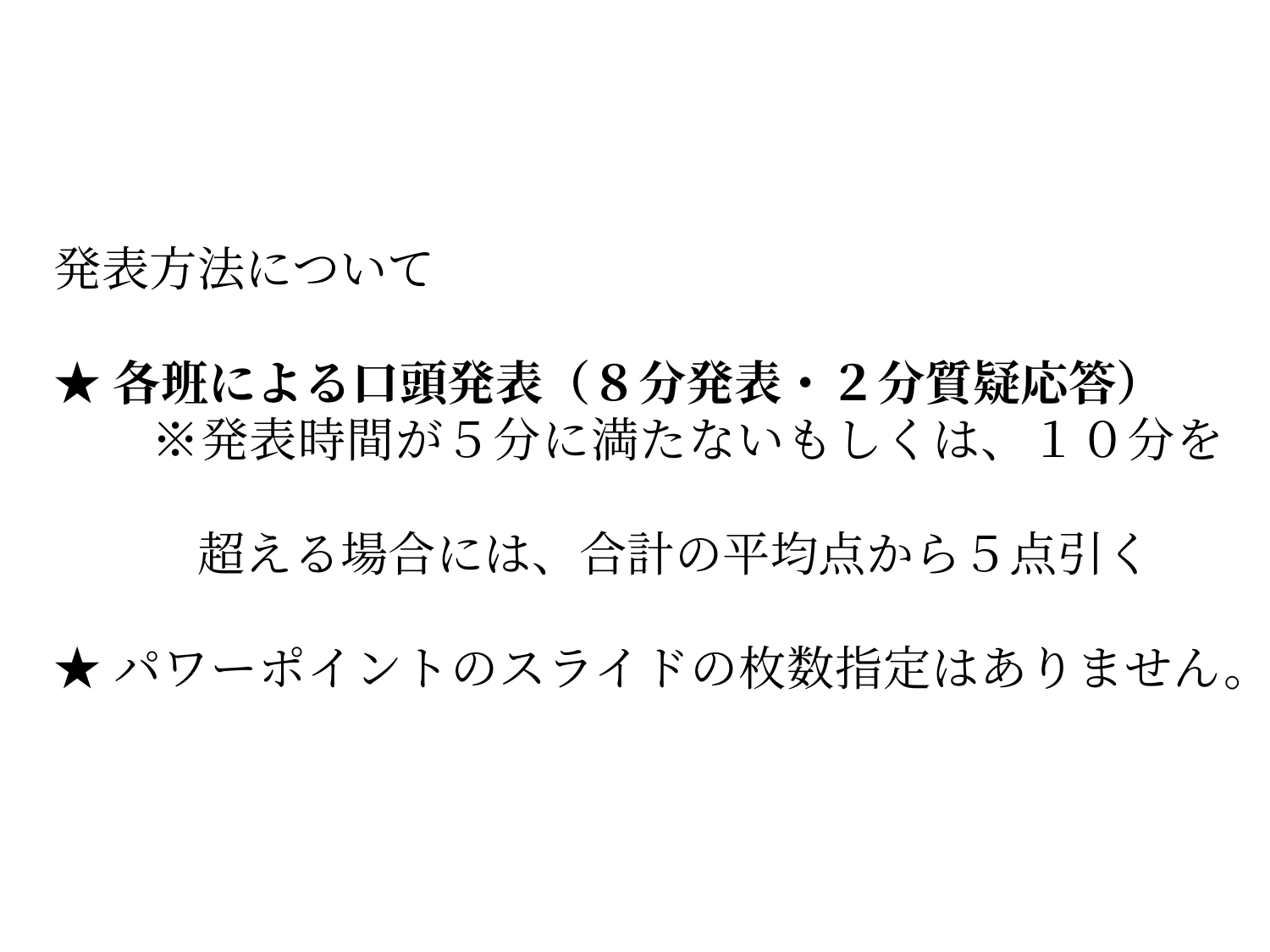

発表方法について

★各班による口頭発表（８分発表・２分質疑応答）
　　※発表時間が５分に満たないもしくは、１０分を
　　　超える場合には、合計の平均点から５点引く

★パワーポイントのスライドの枚数指定はありません。